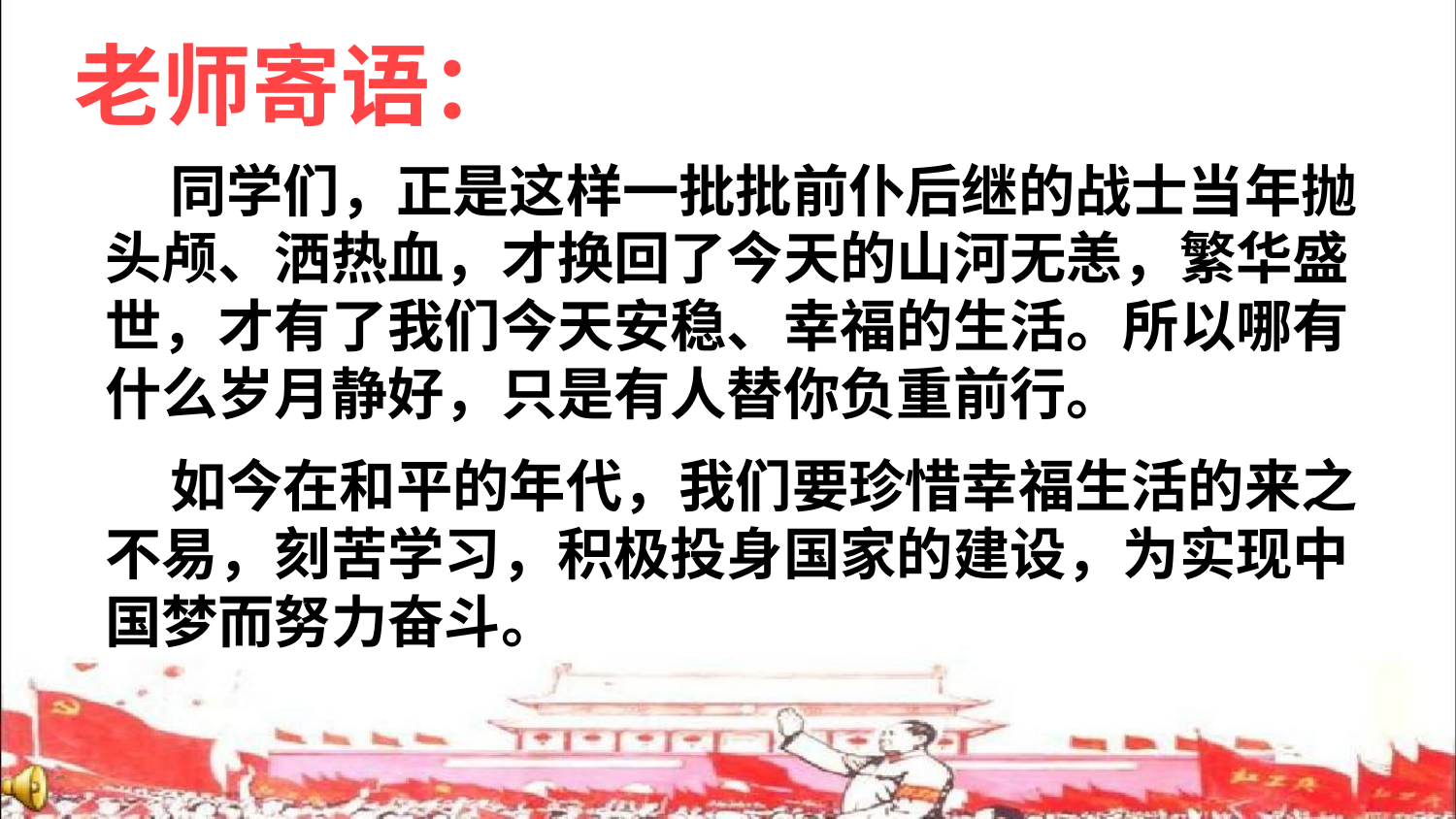

老师寄语：
    同学们，正是这样一批批前仆后继的战士当年抛头颅、洒热血，才换回了今天的山河无恙，繁华盛世，才有了我们今天安稳、幸福的生活。所以哪有什么岁月静好，只是有人替你负重前行。
    如今在和平的年代，我们要珍惜幸福生活的来之不易，刻苦学习，积极投身国家的建设，为实现中国梦而努力奋斗。